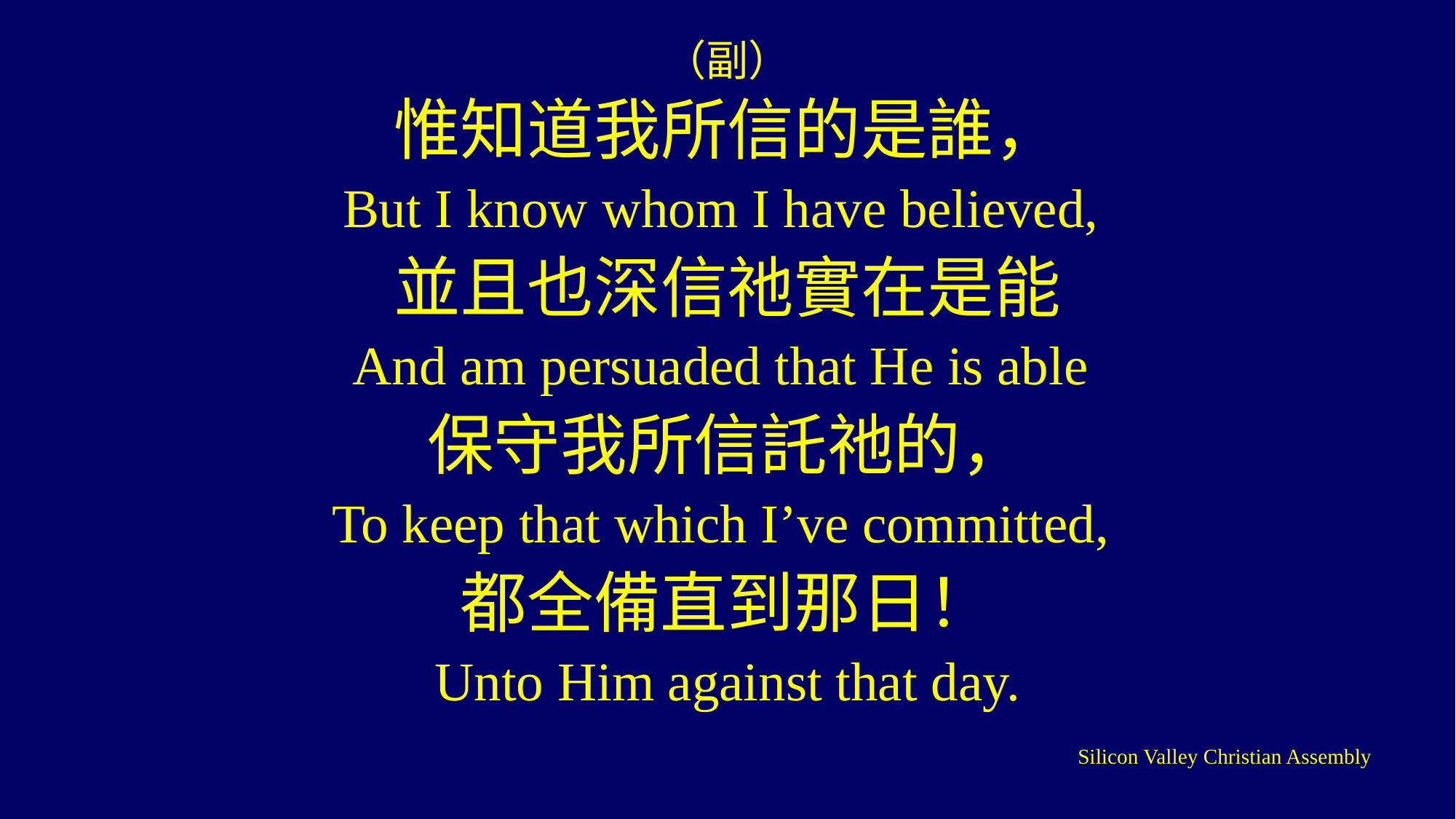

（副）
惟知道我所信的是誰，
But I know whom I have believed,
並且也深信祂實在是能
And am persuaded that He is able
保守我所信託祂的，
To keep that which I’ve committed,
都全備直到那日！
Unto Him against that day.
Silicon Valley Christian Assembly